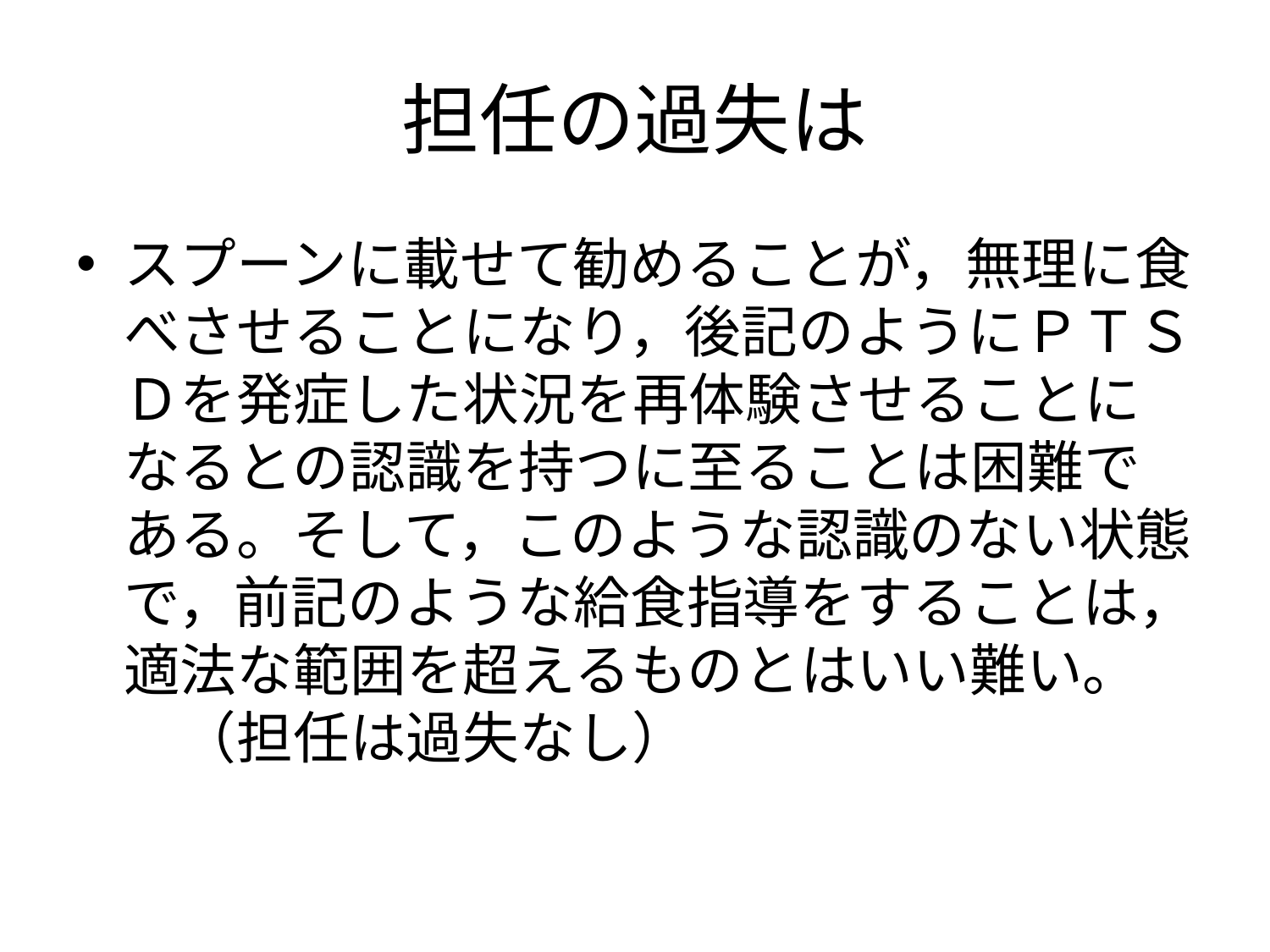

# 担任の過失は
スプーンに載せて勧めることが，無理に食べさせることになり，後記のようにＰＴＳＤを発症した状況を再体験させることになるとの認識を持つに至ることは困難である。そして，このような認識のない状態で，前記のような給食指導をすることは，適法な範囲を超えるものとはいい難い。　（担任は過失なし）